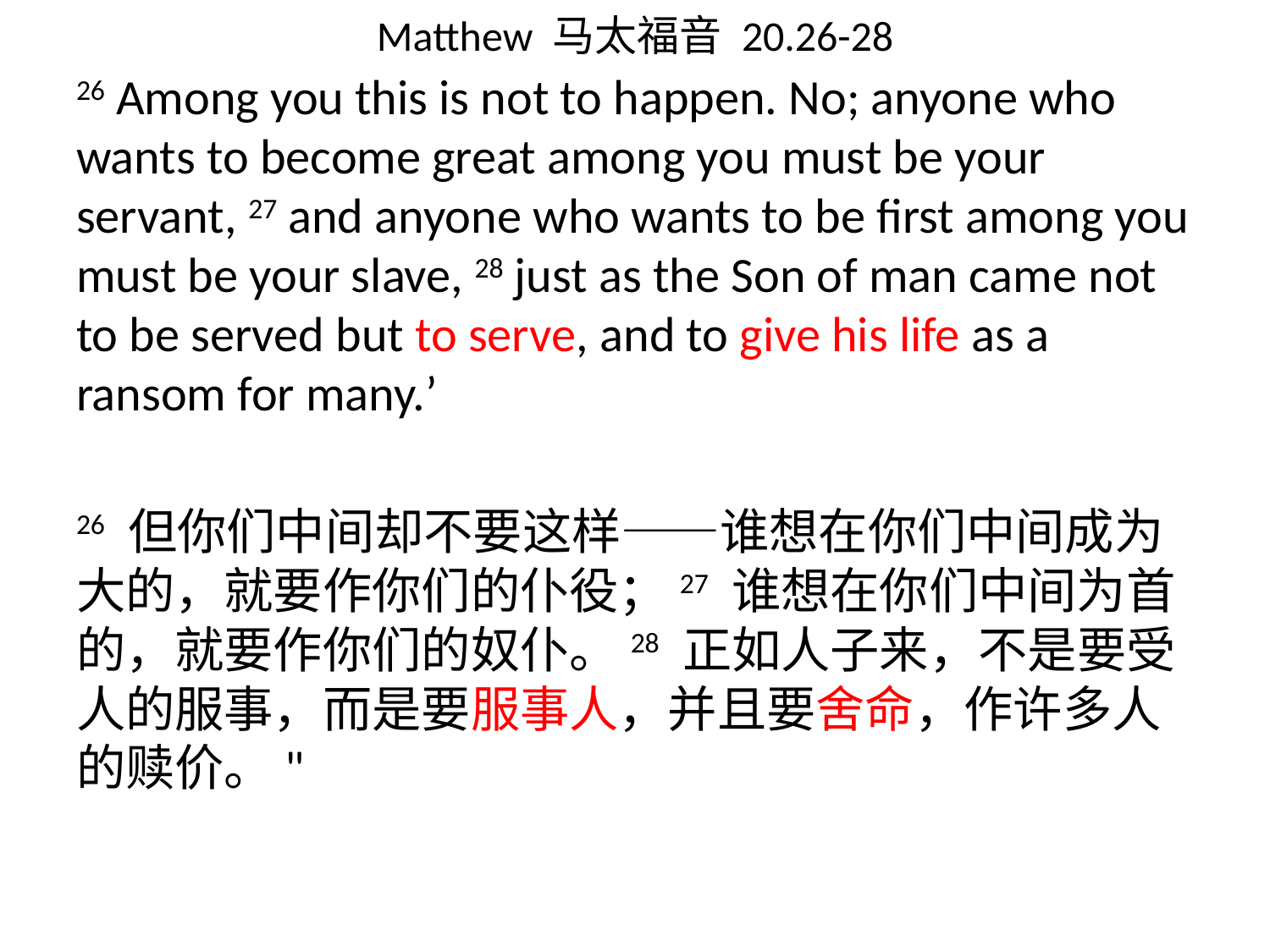

# Matthew 马太福音 20.26-28
26 Among you this is not to happen. No; anyone who wants to become great among you must be your servant, 27 and anyone who wants to be first among you must be your slave, 28 just as the Son of man came not to be served but to serve, and to give his life as a ransom for many.’

26 但你们中间却不要这样——谁想在你们中间成为大的，就要作你们的仆役；27 谁想在你们中间为首的，就要作你们的奴仆。28 正如人子来，不是要受人的服事，而是要服事人，并且要舍命，作许多人的赎价。"